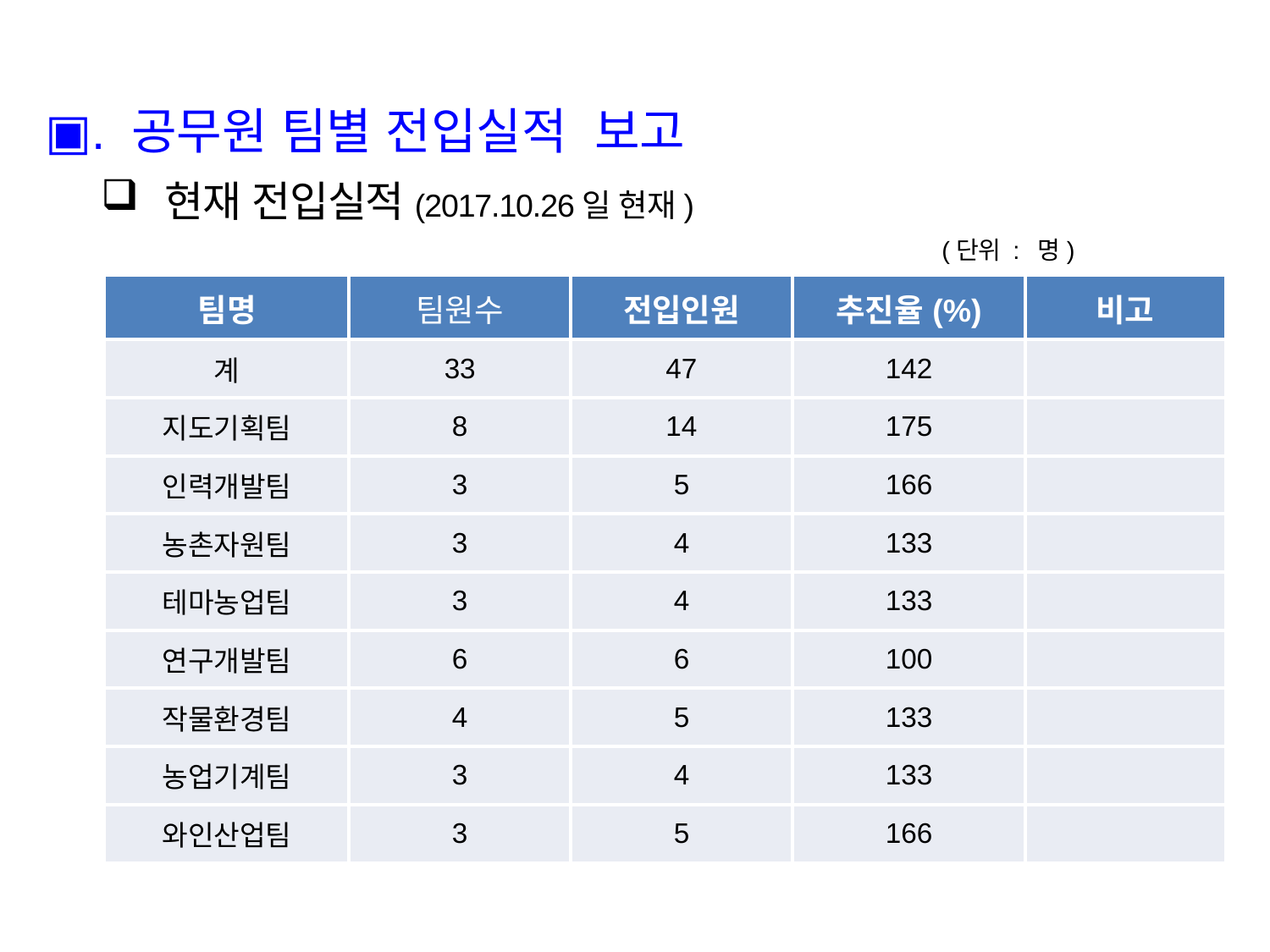

▣. 공무원 팀별 전입실적  보고
현재 전입실적(2017.10.26일 현재)
                                                                                                                                          (단위 :  명)

| 팀명 | 팀원수 | 전입인원 | 추진율(%) | 비고 |
| --- | --- | --- | --- | --- |
| 계 | 33 | 47 | 142 |  |
| 지도기획팀 | 8 | 14 | 175 |  |
| 인력개발팀 | 3 | 5 | 166 |  |
| 농촌자원팀 | 3 | 4 | 133 |  |
| 테마농업팀 | 3 | 4 | 133 |  |
| 연구개발팀 | 6 | 6 | 100 |  |
| 작물환경팀 | 4 | 5 | 133 |  |
| 농업기계팀 | 3 | 4 | 133 |  |
| 와인산업팀 | 3 | 5 | 166 |  |